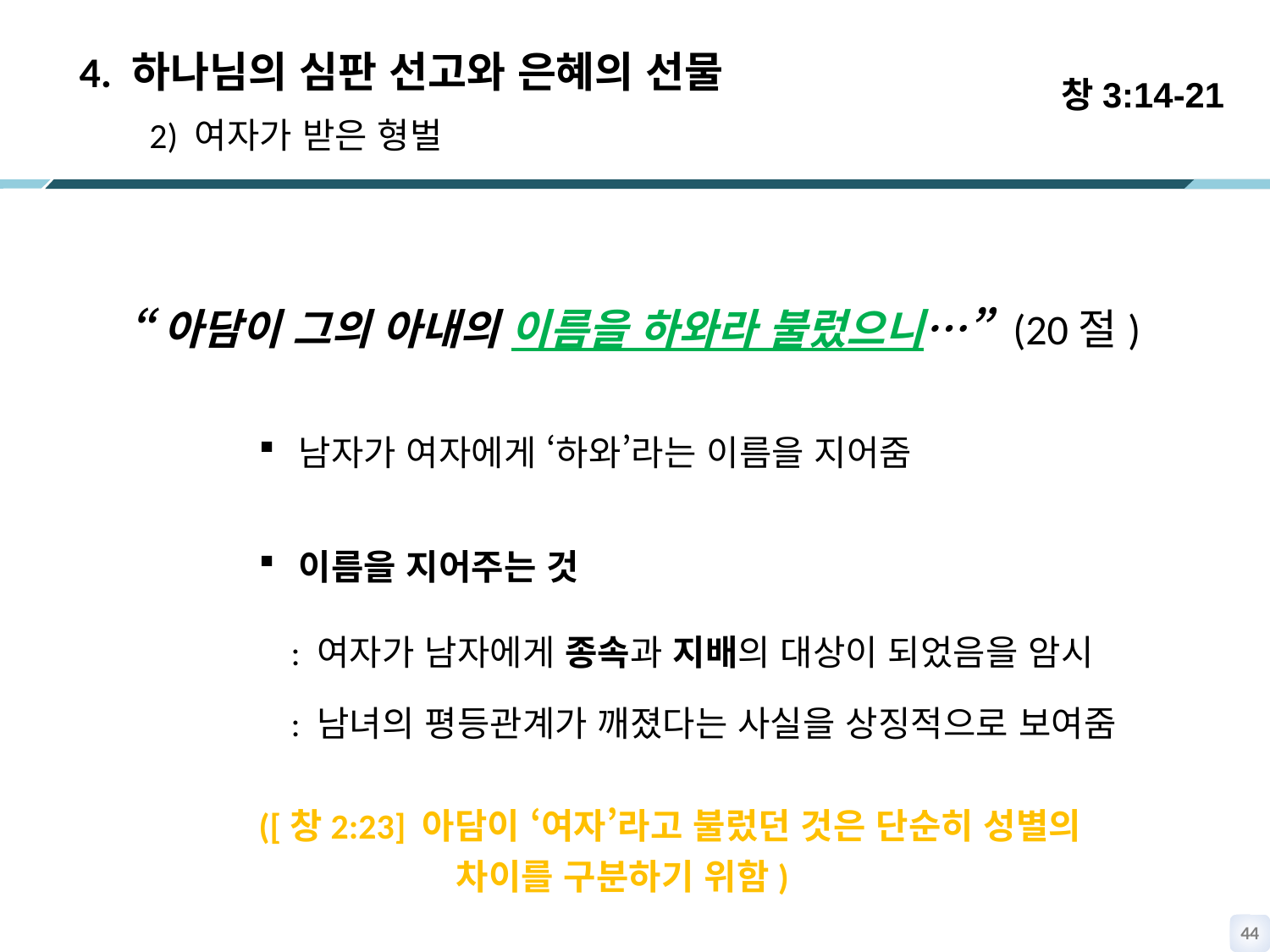

창3:14-21

       4. 하나님의 심판 선고와 은혜의 선물
                 2) 여자가 받은 형벌

“아담이 그의 아내의 이름을 하와라 불렀으니…” (20절)

남자가 여자에게 ‘하와’라는 이름을 지어줌

이름을 지어주는 것

    : 여자가 남자에게 종속과 지배의 대상이 되었음을 암시

    : 남녀의 평등관계가 깨졌다는 사실을 상징적으로 보여줌

([창2:23] 아담이 ‘여자’라고 불렀던 것은 단순히 성별의
                   차이를 구분하기 위함)

44